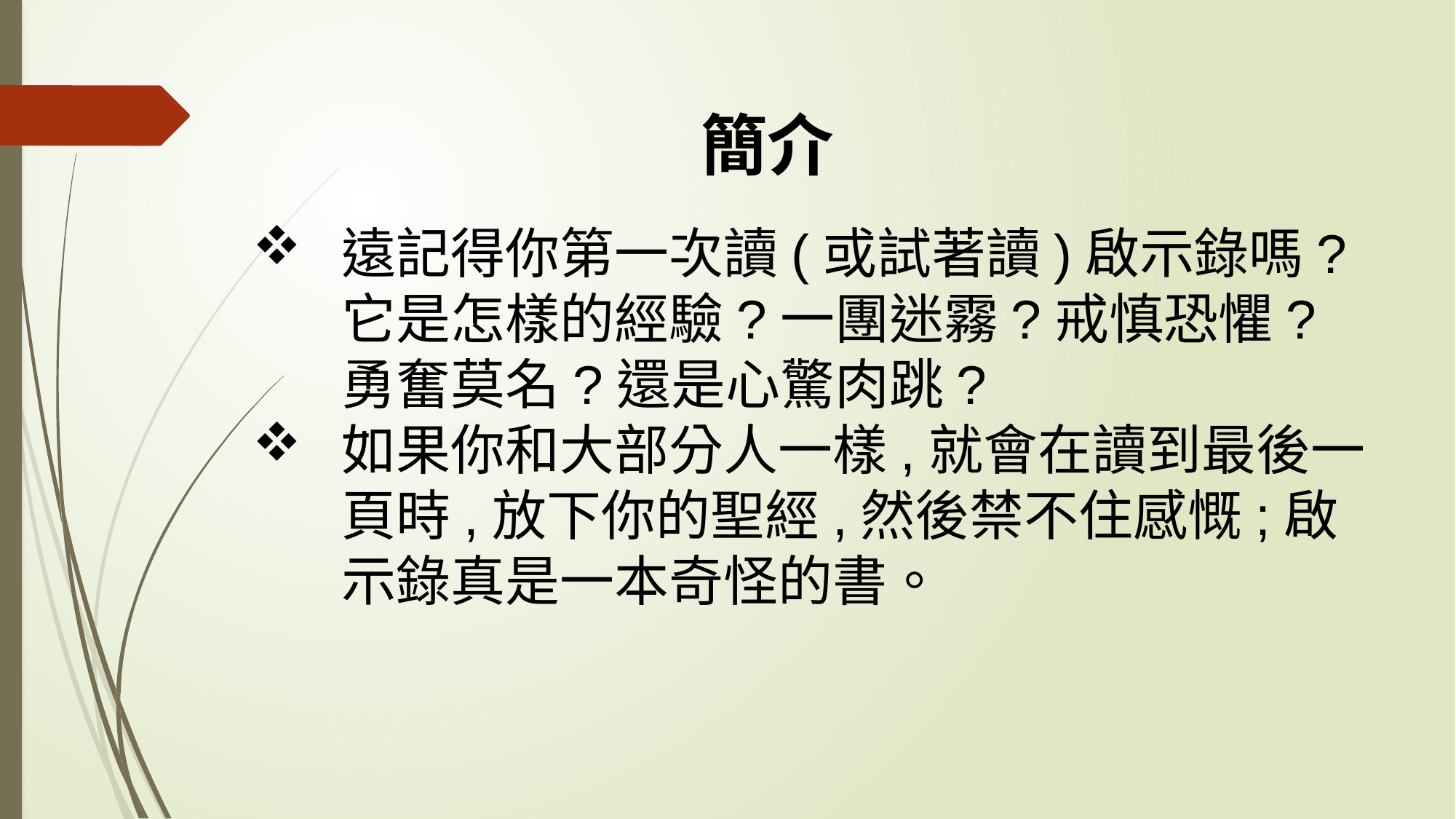

簡介
遠記得你第一次讀(或試著讀)啟示錄嗎?它是怎樣的經驗?一團迷霧?戒慎恐懼?勇奮莫名?還是心驚肉跳?
如果你和大部分人一樣,就會在讀到最後一頁時,放下你的聖經,然後禁不住感慨;啟示錄真是一本奇怪的書。